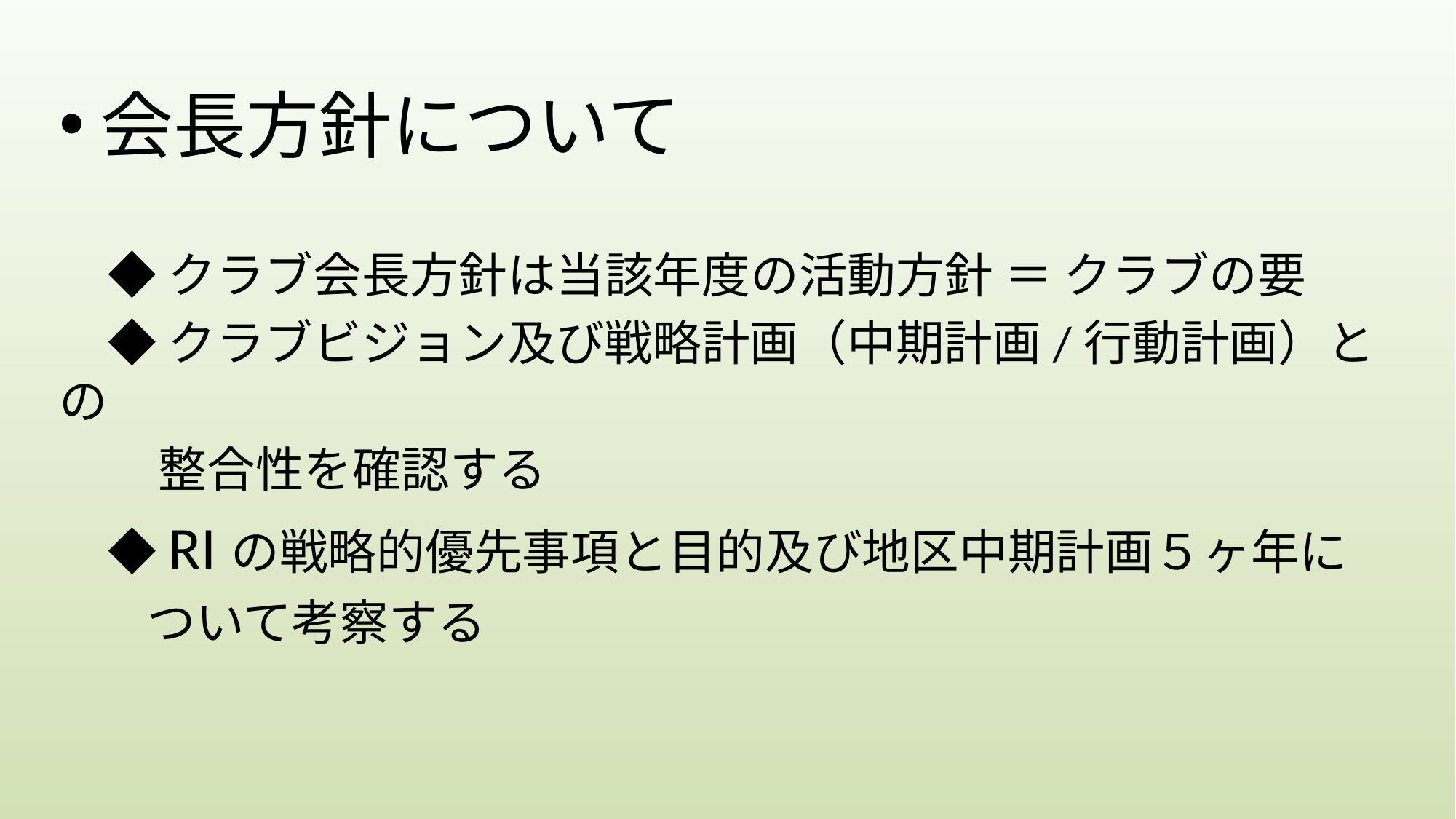

会長方針について

　◆ クラブ会長方針は当該年度の活動方針 ＝ クラブの要
　◆ クラブビジョン及び戦略計画（中期計画/行動計画）との
        整合性を確認する
　◆RIの戦略的優先事項と目的及び地区中期計画５ヶ年に
       ついて考察する